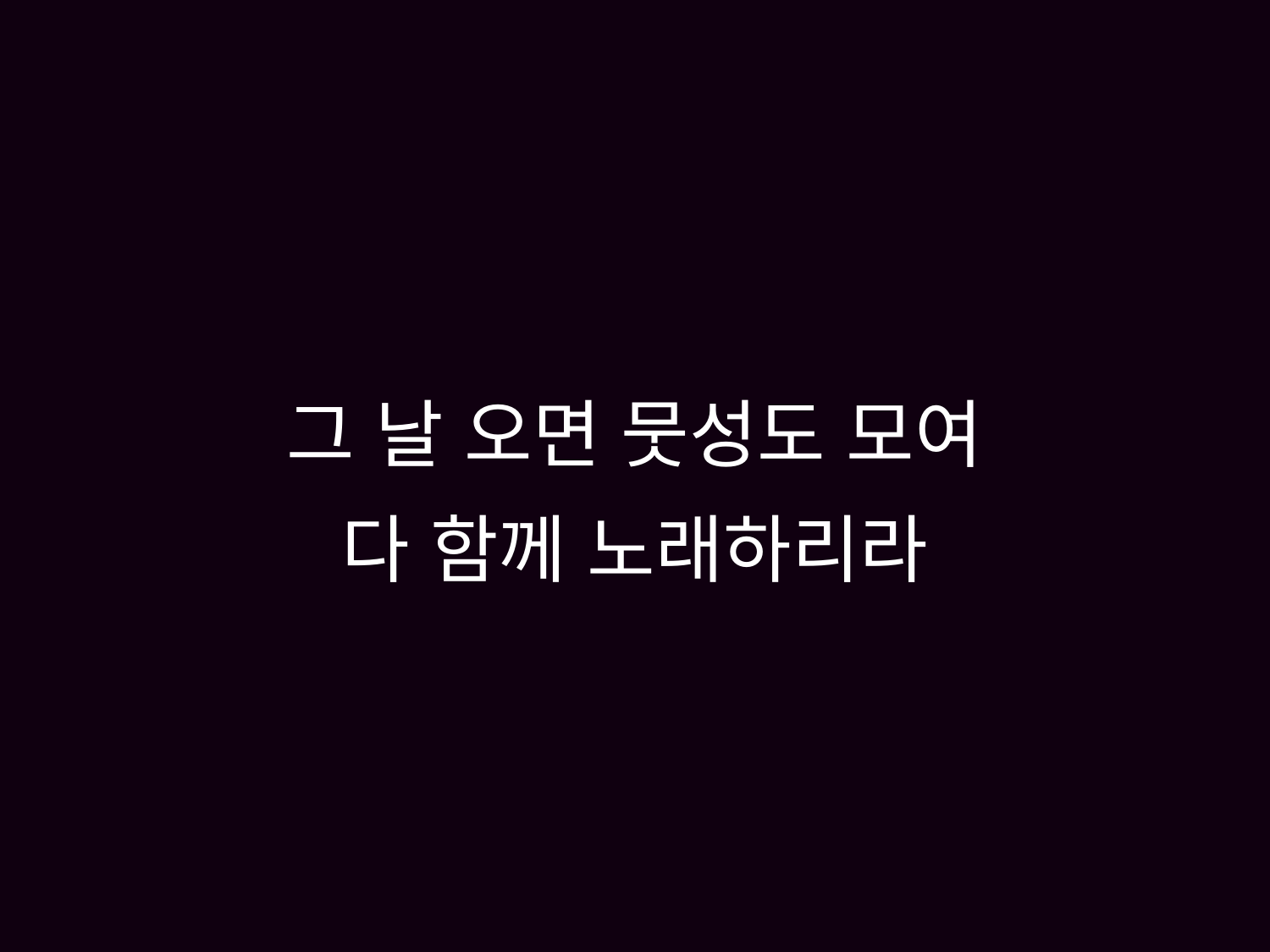

# 그 날 오면 뭇성도 모여 다 함께 노래하리라